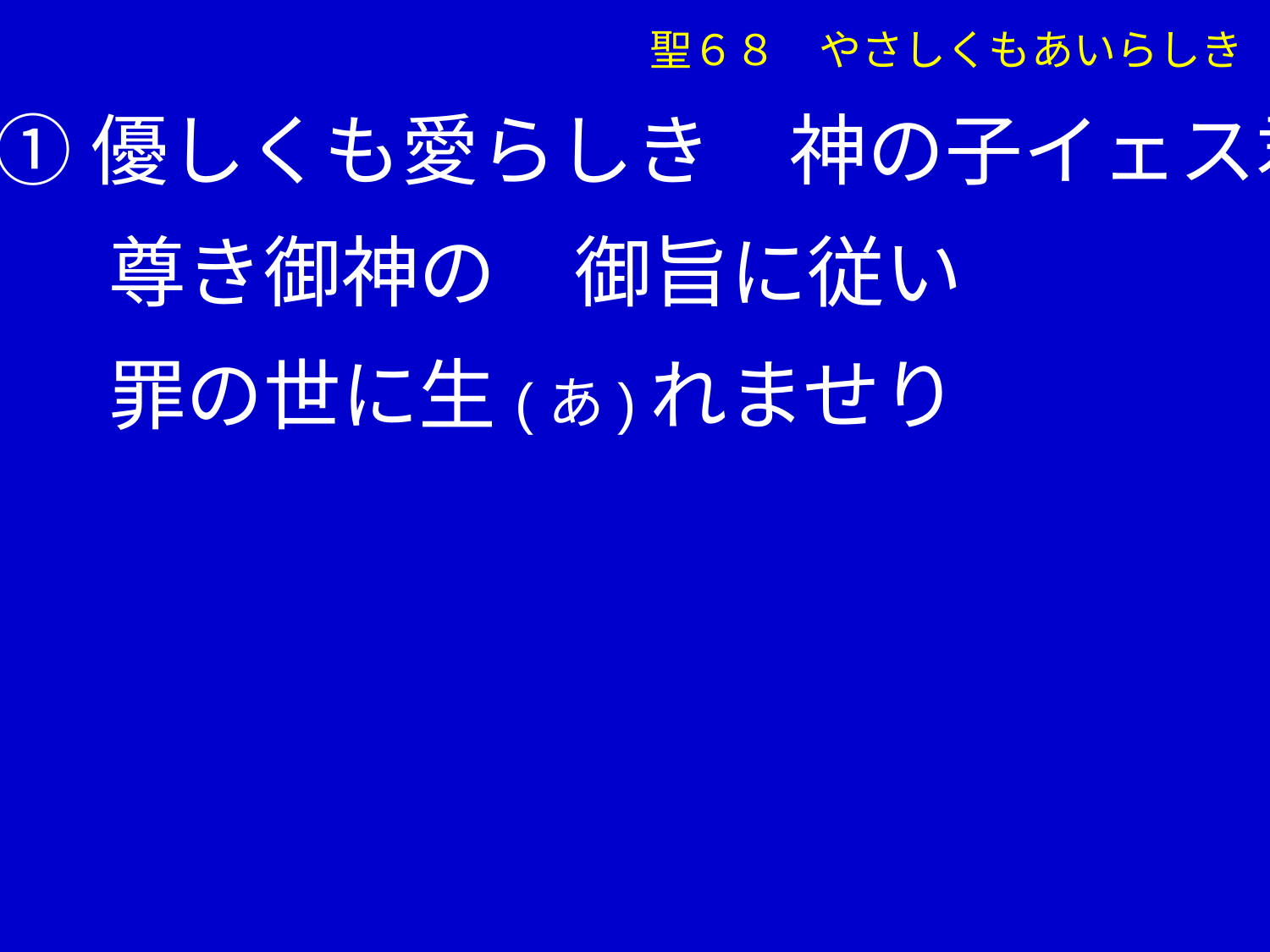

①優しくも愛らしき　神の子イェス君
 　尊き御神の　御旨に従い
 　罪の世に生(あ)れませり
聖６８　やさしくもあいらしき